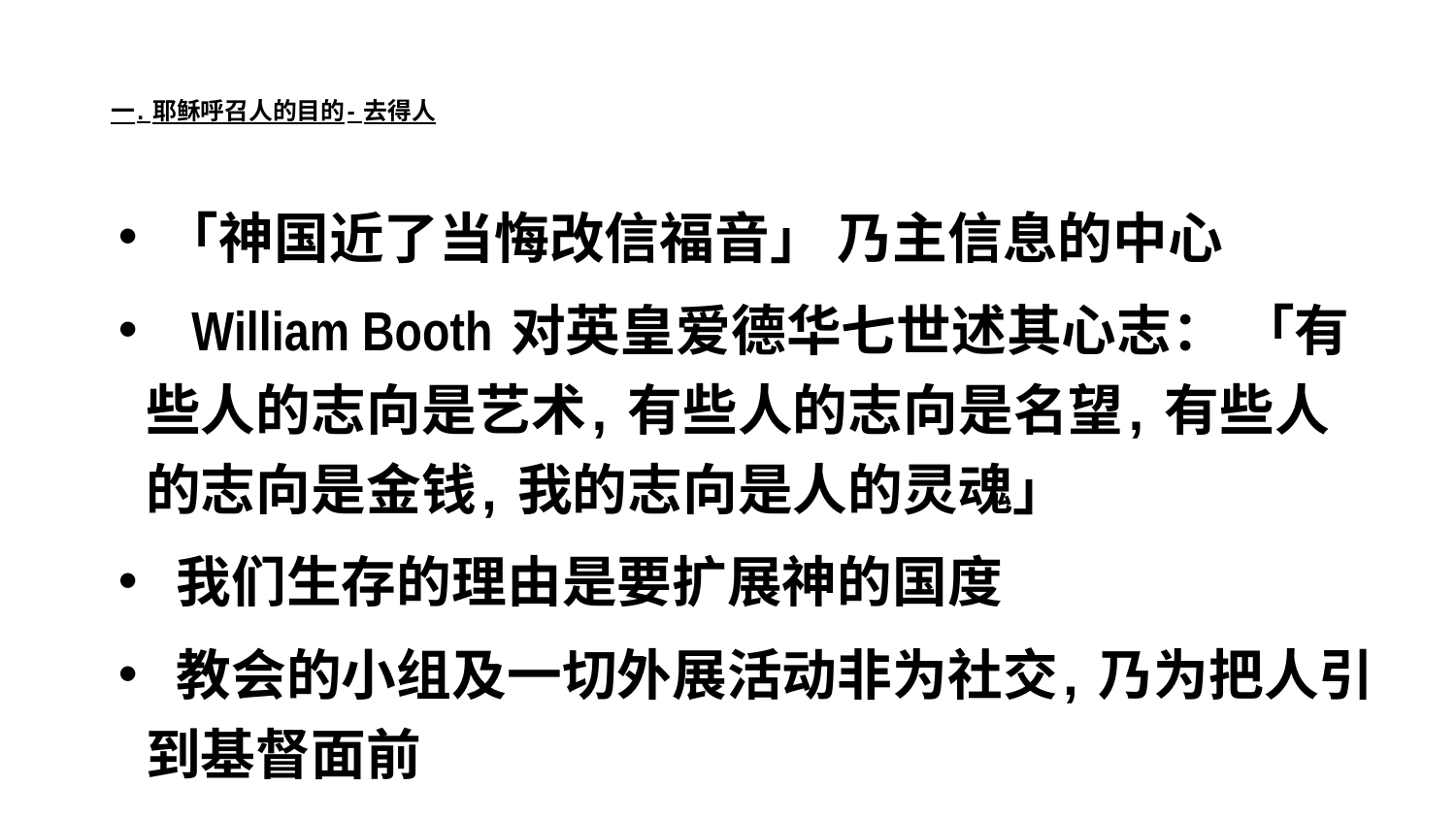

# 一. 耶稣呼召人的目的- 去得人
 「神国近了当悔改信福音」 乃主信息的中心
   William Booth 对英皇爱德华七世述其心志： 「有些人的志向是艺术, 有些人的志向是名望, 有些人的志向是金钱, 我的志向是人的灵魂」
  我们生存的理由是要扩展神的国度
  教会的小组及一切外展活动非为社交, 乃为把人引到基督面前